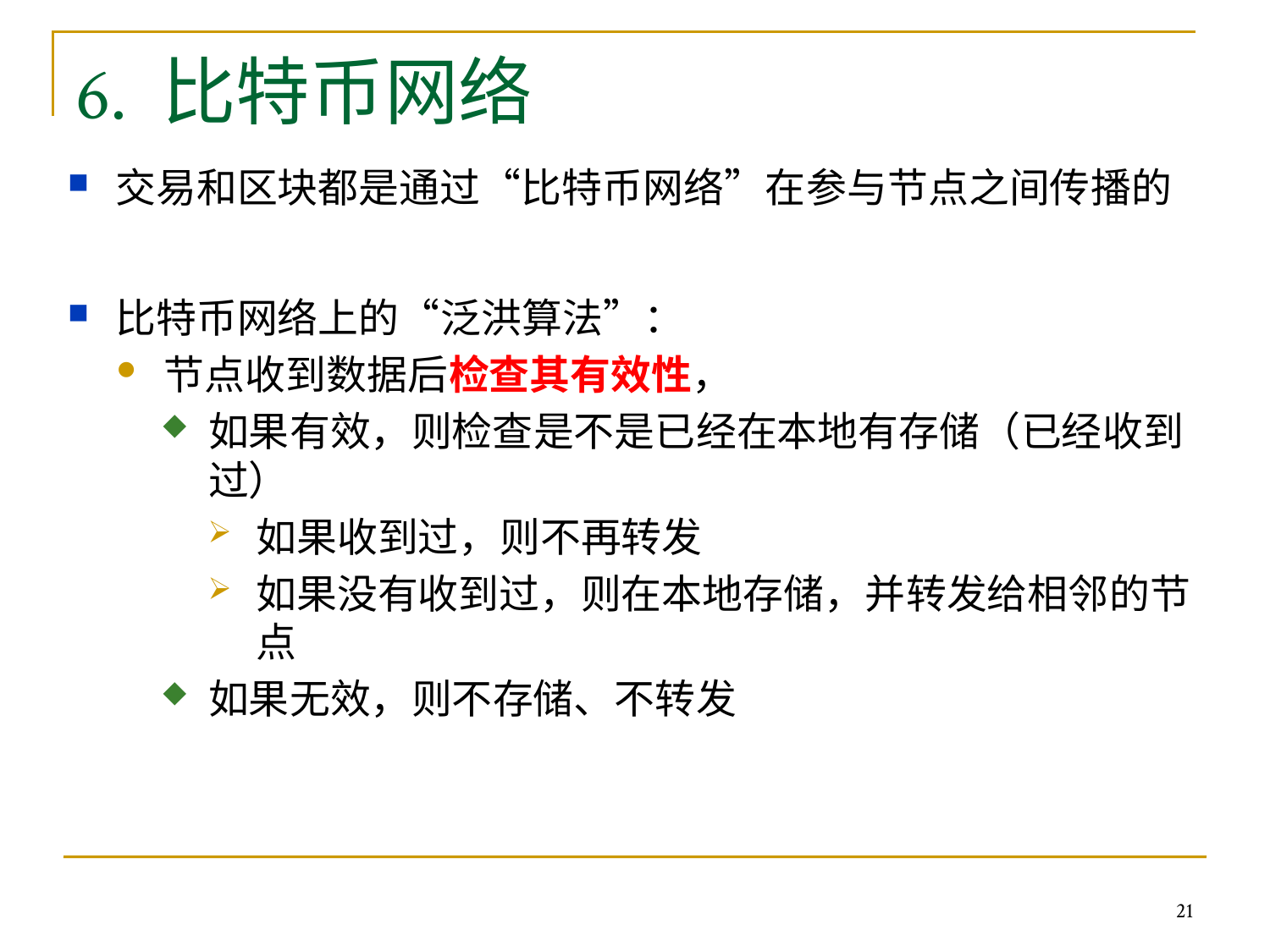

6. 比特币网络
交易和区块都是通过“比特币网络”在参与节点之间传播的

比特币网络上的“泛洪算法”：
节点收到数据后检查其有效性，
如果有效，则检查是不是已经在本地有存储（已经收到过）
如果收到过，则不再转发
如果没有收到过，则在本地存储，并转发给相邻的节点
如果无效，则不存储、不转发
21